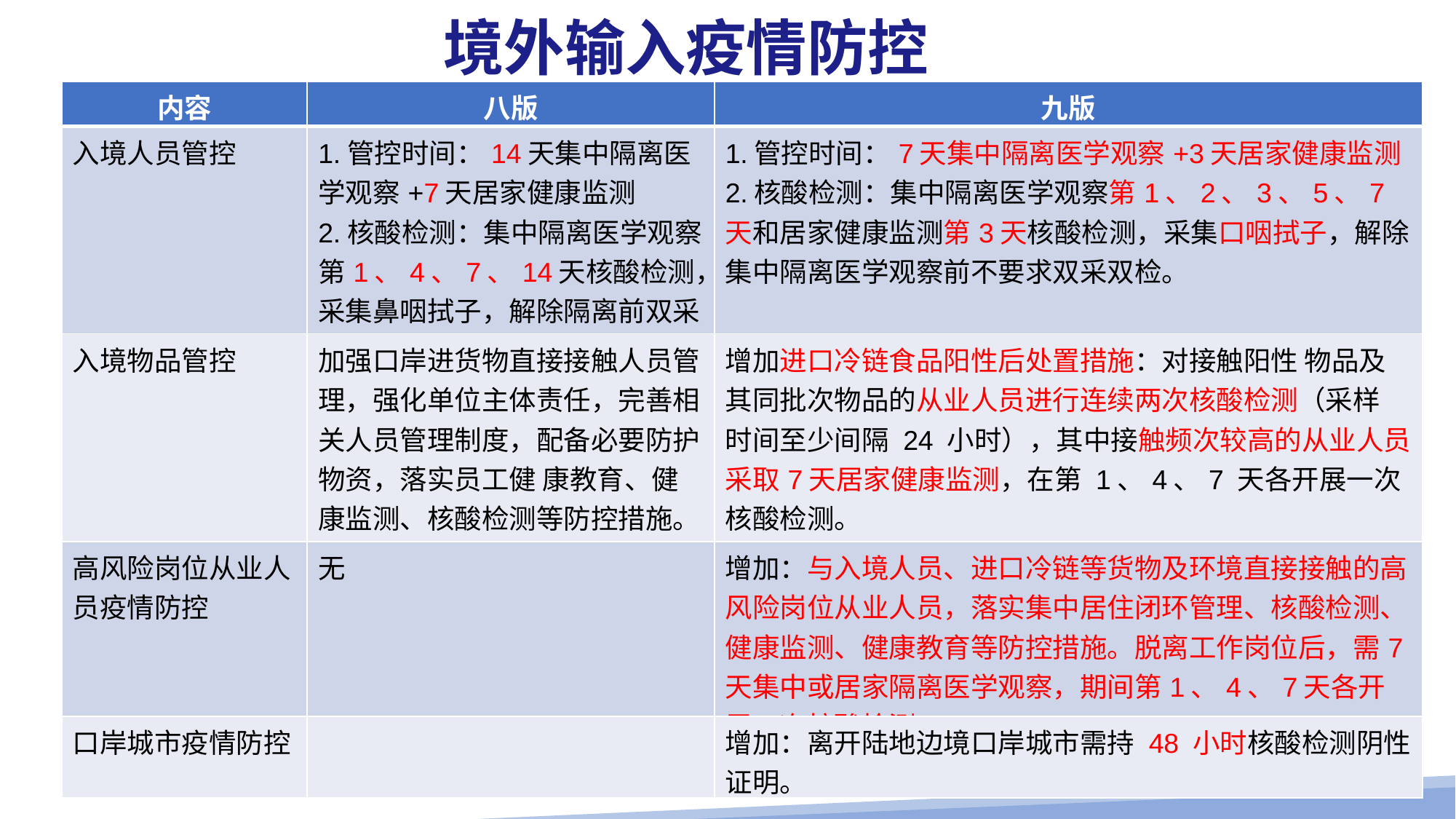

# 境外输入疫情防控
| 内容 | 八版 | 九版 |
| --- | --- | --- |
| 入境人员管控 | 1.管控时间：14天集中隔离医学观察+7天居家健康监测 2.核酸检测：集中隔离医学观察第1、4、7、14天核酸检测，采集鼻咽拭子，解除隔离前双采双检 | 1.管控时间：7天集中隔离医学观察+3天居家健康监测 2.核酸检测：集中隔离医学观察第1、2、3、5、7天和居家健康监测第3天核酸检测，采集口咽拭子，解除集中隔离医学观察前不要求双采双检。 |
| 入境物品管控 | 加强口岸进货物直接接触人员管理，强化单位主体责任，完善相关人员管理制度，配备必要防护物资，落实员工健 康教育、健康监测、核酸检测等防控措施。 | 增加进口冷链食品阳性后处置措施：对接触阳性 物品及其同批次物品的从业人员进行连续两次核酸检测（采样 时间至少间隔 24 小时），其中接触频次较高的从业人员采取7天居家健康监测，在第 1、4、7 天各开展一次核酸检测。 |
| 高风险岗位从业人员疫情防控 | 无 | 增加：与入境人员、进口冷链等货物及环境直接接触的高风险岗位从业人员，落实集中居住闭环管理、核酸检测、健康监测、健康教育等防控措施。脱离工作岗位后，需7天集中或居家隔离医学观察，期间第1、4、7天各开展一次核酸检测。 |
| 口岸城市疫情防控 |  | 增加：离开陆地边境口岸城市需持 48 小时核酸检测阴性证明。 |
https://www.cdc.gov/coronavirus/2019-ncov/covid-data/investigations-discovery/hospitalization-death-by-age.html